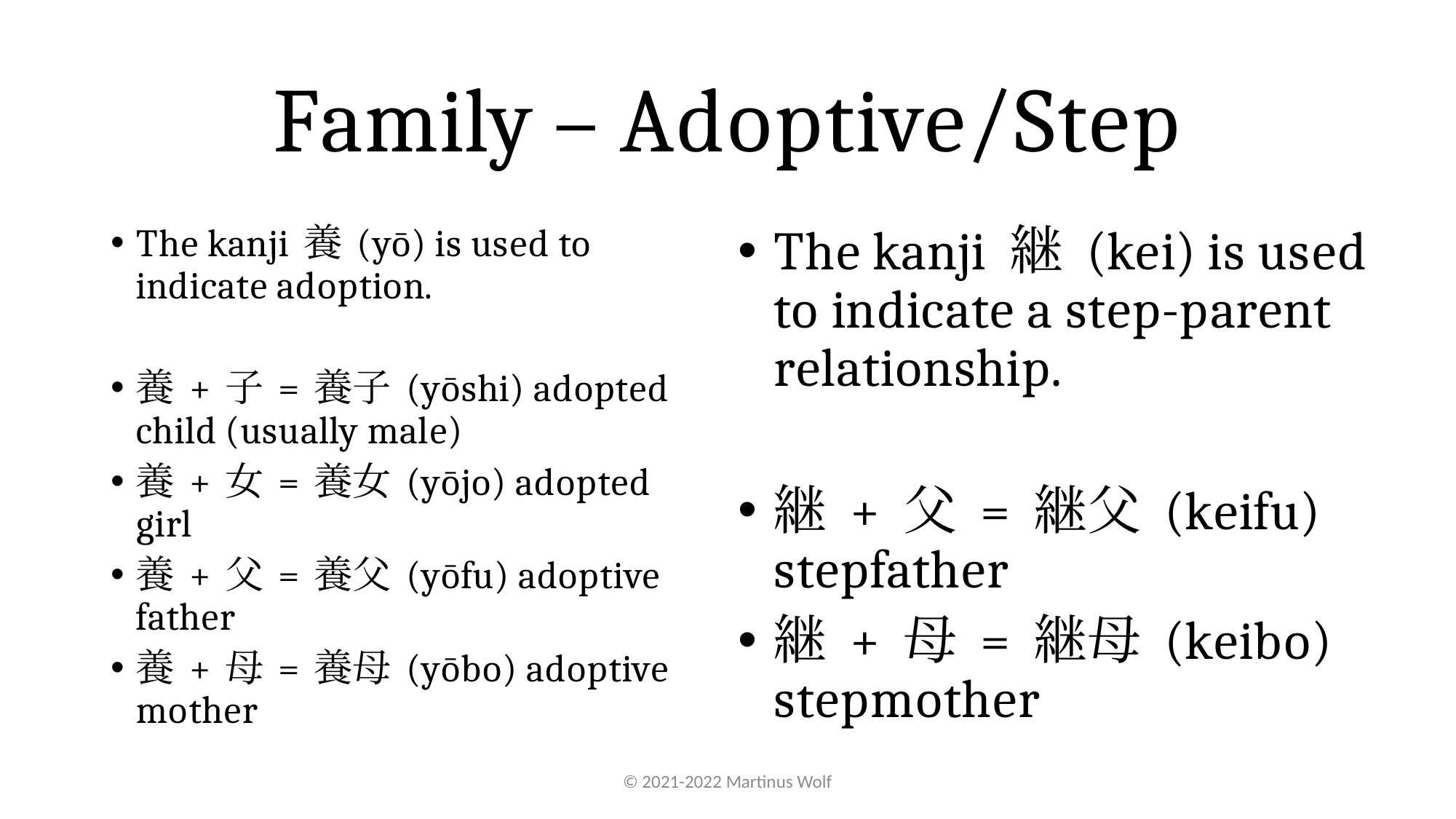

# Family – Adoptive/Step
The kanji 養 (yō) is used to indicate adoption.

養 + 子 = 養子 (yōshi) adopted child (usually male)
養 + 女 = 養女 (yōjo) adopted girl
養 + 父 = 養父 (yōfu) adoptive father
養 + 母 = 養母 (yōbo) adoptive mother
The kanji 継 (kei) is used to indicate a step-parent relationship.

継 + 父 = 継父 (keifu) stepfather
継 + 母 = 継母 (keibo) stepmother

© 2021-2022 Martinus Wolf